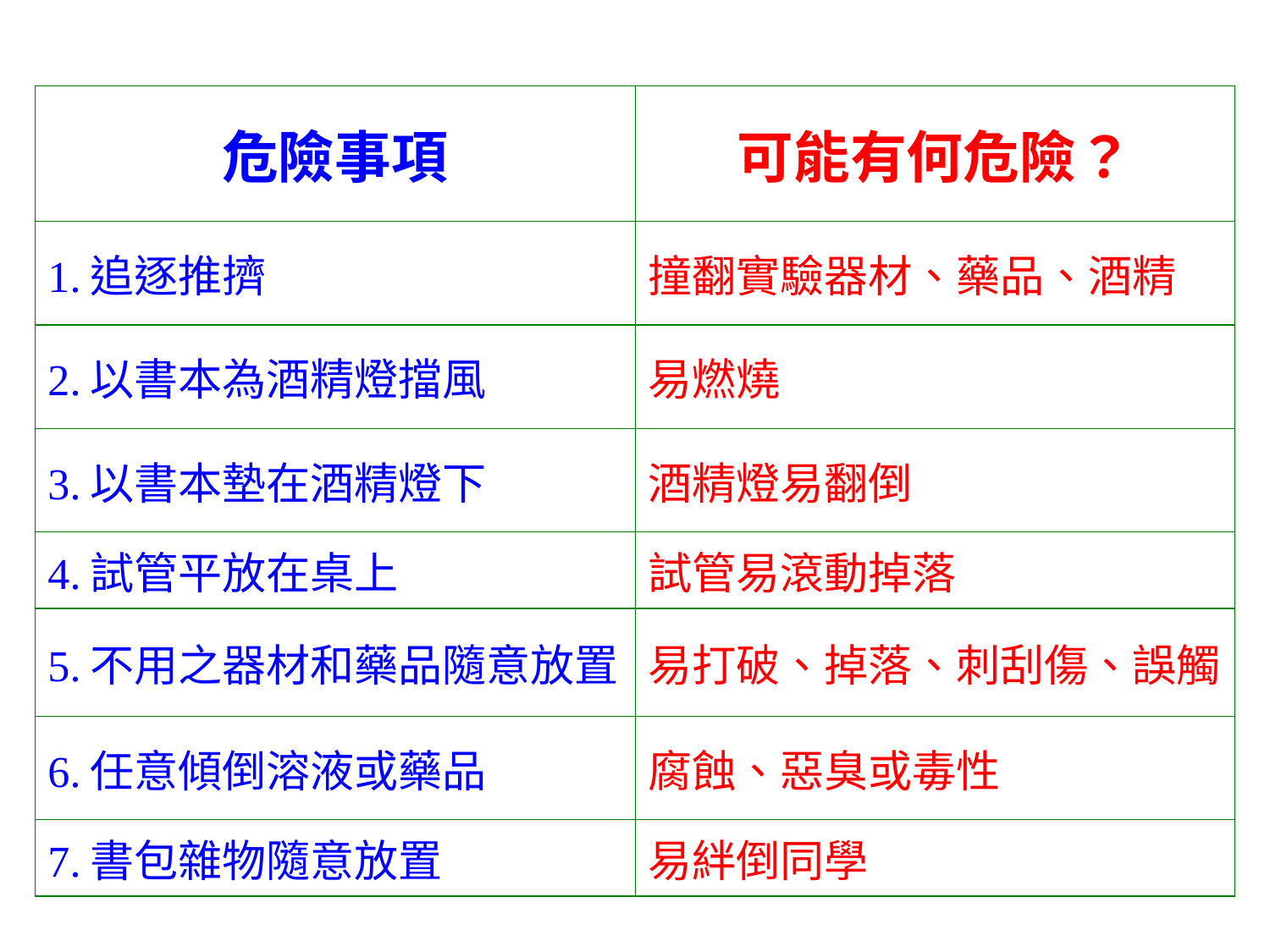

| 危險事項 | 可能有何危險？ |
| --- | --- |
| 1.追逐推擠 | 撞翻實驗器材、藥品、酒精 |
| 2.以書本為酒精燈擋風 | 易燃燒 |
| 3.以書本墊在酒精燈下 | 酒精燈易翻倒 |
| 4.試管平放在桌上 | 試管易滾動掉落 |
| 5.不用之器材和藥品隨意放置 | 易打破、掉落、刺刮傷、誤觸 |
| 6.任意傾倒溶液或藥品 | 腐蝕、惡臭或毒性 |
| 7.書包雜物隨意放置 | 易絆倒同學 |